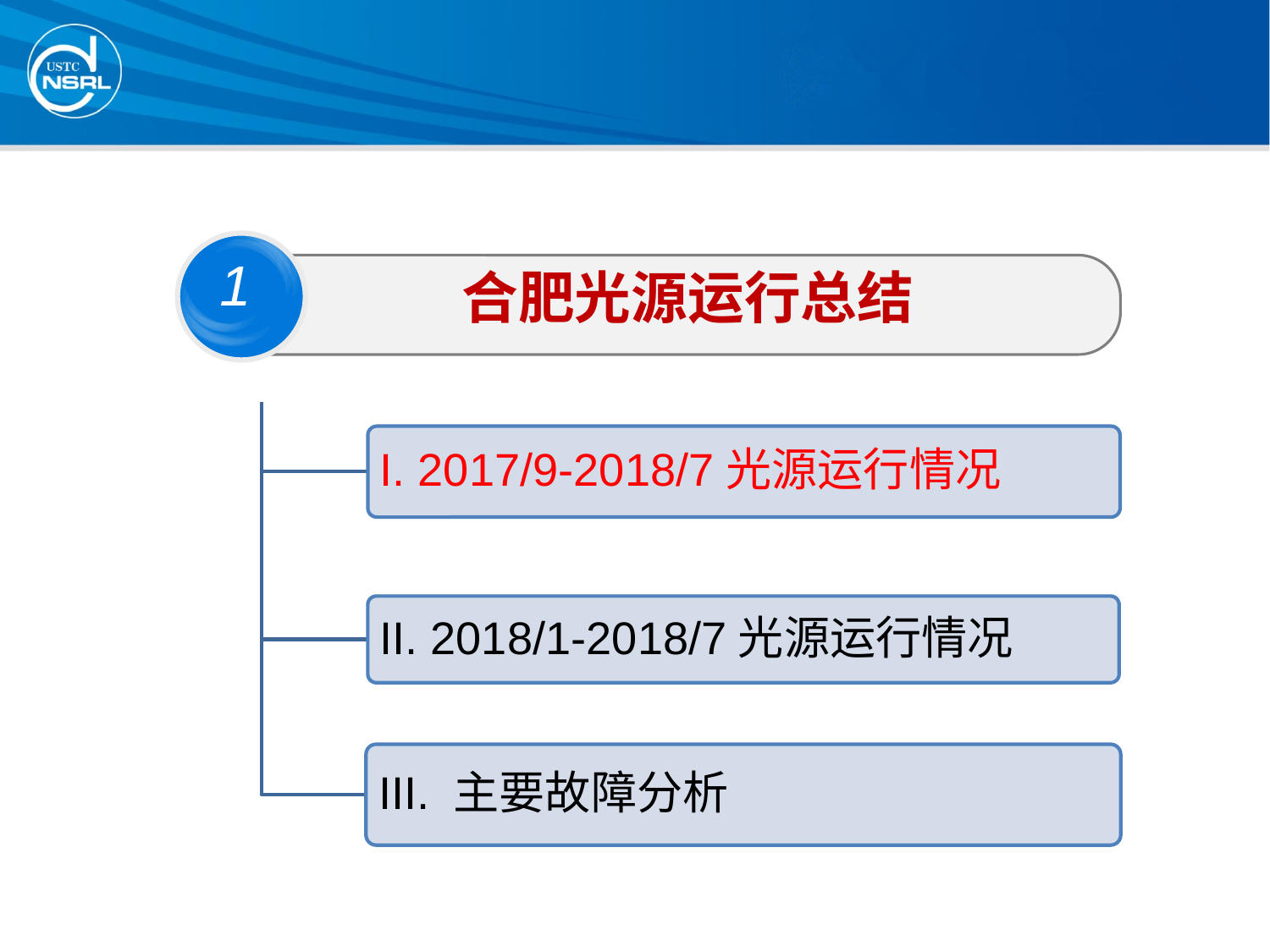

I. 2017/9-2018/7光源运行情况
II. 2018/1-2018/7光源运行情况
III. 主要故障分析

1

合肥光源运行总结